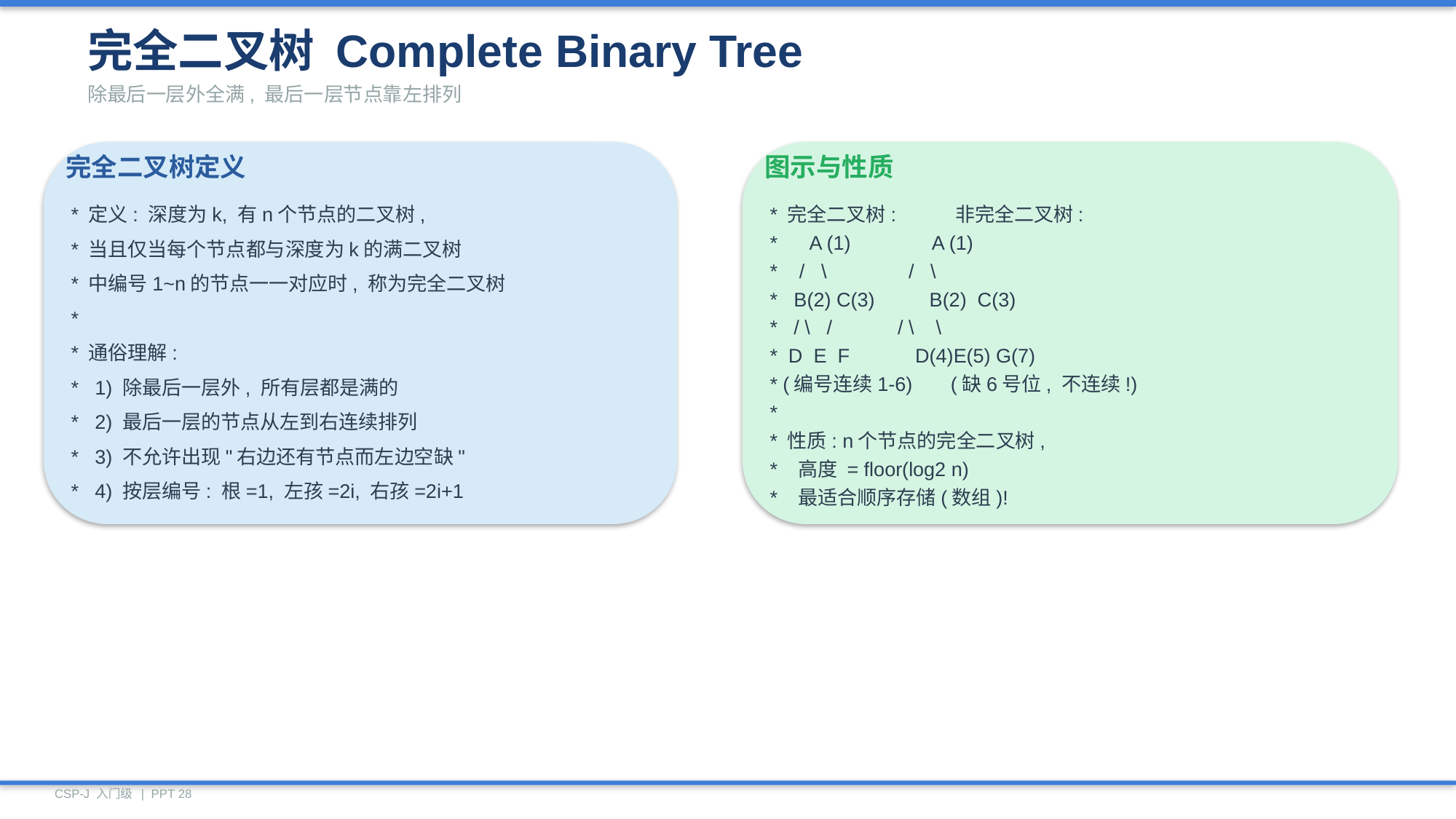

完全二叉树 Complete Binary Tree
除最后一层外全满, 最后一层节点靠左排列

完全二叉树定义
图示与性质
* 定义: 深度为k, 有n个节点的二叉树,
* 完全二叉树:          非完全二叉树:
*      A (1)               A (1)
* 当且仅当每个节点都与深度为k的满二叉树
*    /   \               /   \
* 中编号1~n的节点一一对应时, 称为完全二叉树
*   B(2) C(3)          B(2)  C(3)
*
*   / \   /            / \    \
* 通俗理解:
*  D  E  F            D(4)E(5) G(7)
* (编号连续1-6)       (缺6号位, 不连续!)
*   1) 除最后一层外, 所有层都是满的
*
*   2) 最后一层的节点从左到右连续排列
* 性质: n个节点的完全二叉树,
*   3) 不允许出现"右边还有节点而左边空缺"
*   高度 = floor(log2 n)
*   4) 按层编号: 根=1, 左孩=2i, 右孩=2i+1
*   最适合顺序存储(数组)!

CSP-J 入门级  |  PPT 28